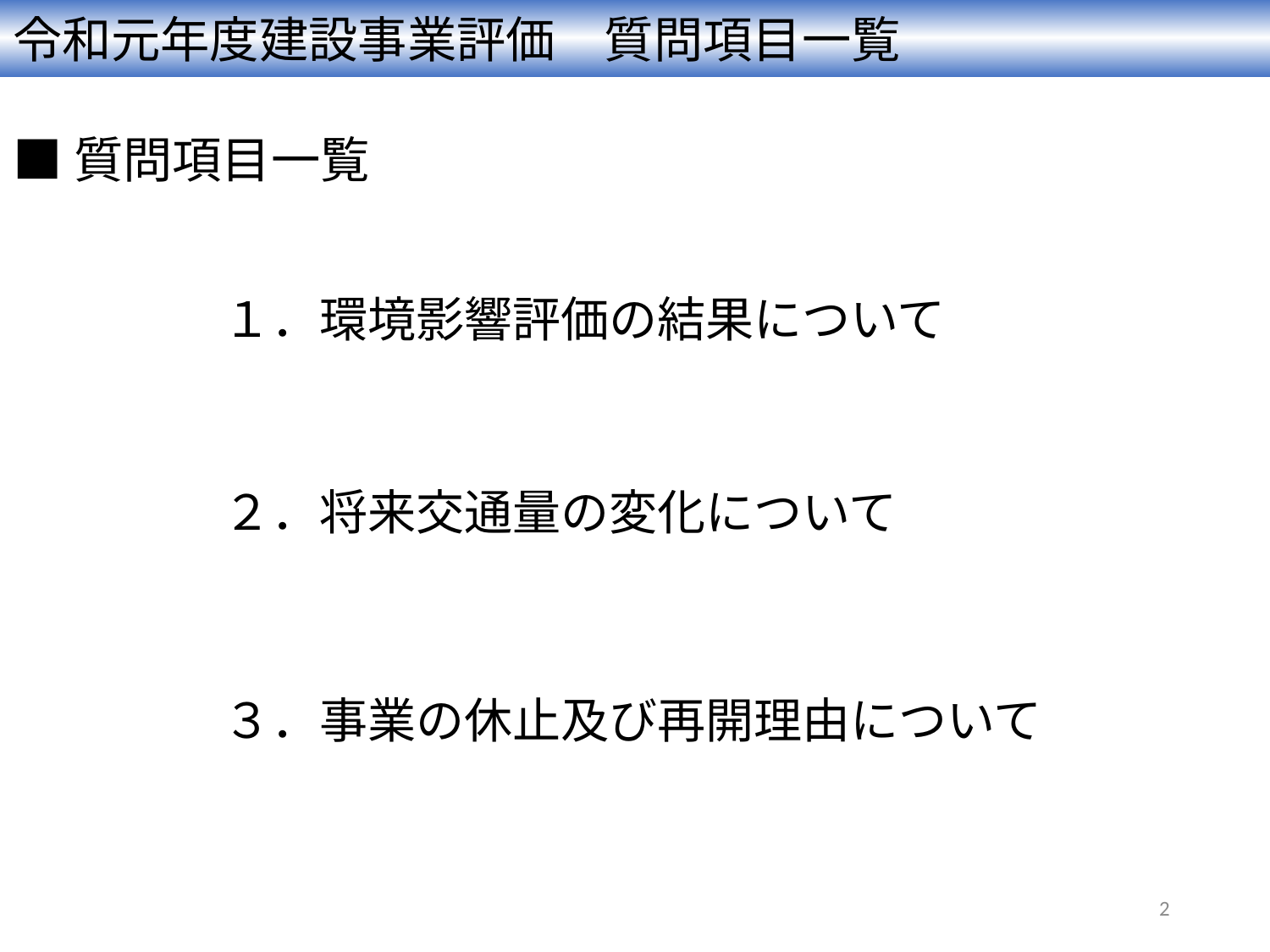

令和元年度建設事業評価　質問項目一覧
# ■質問項目一覧
１．環境影響評価の結果について

２．将来交通量の変化について

３．事業の休止及び再開理由について
2